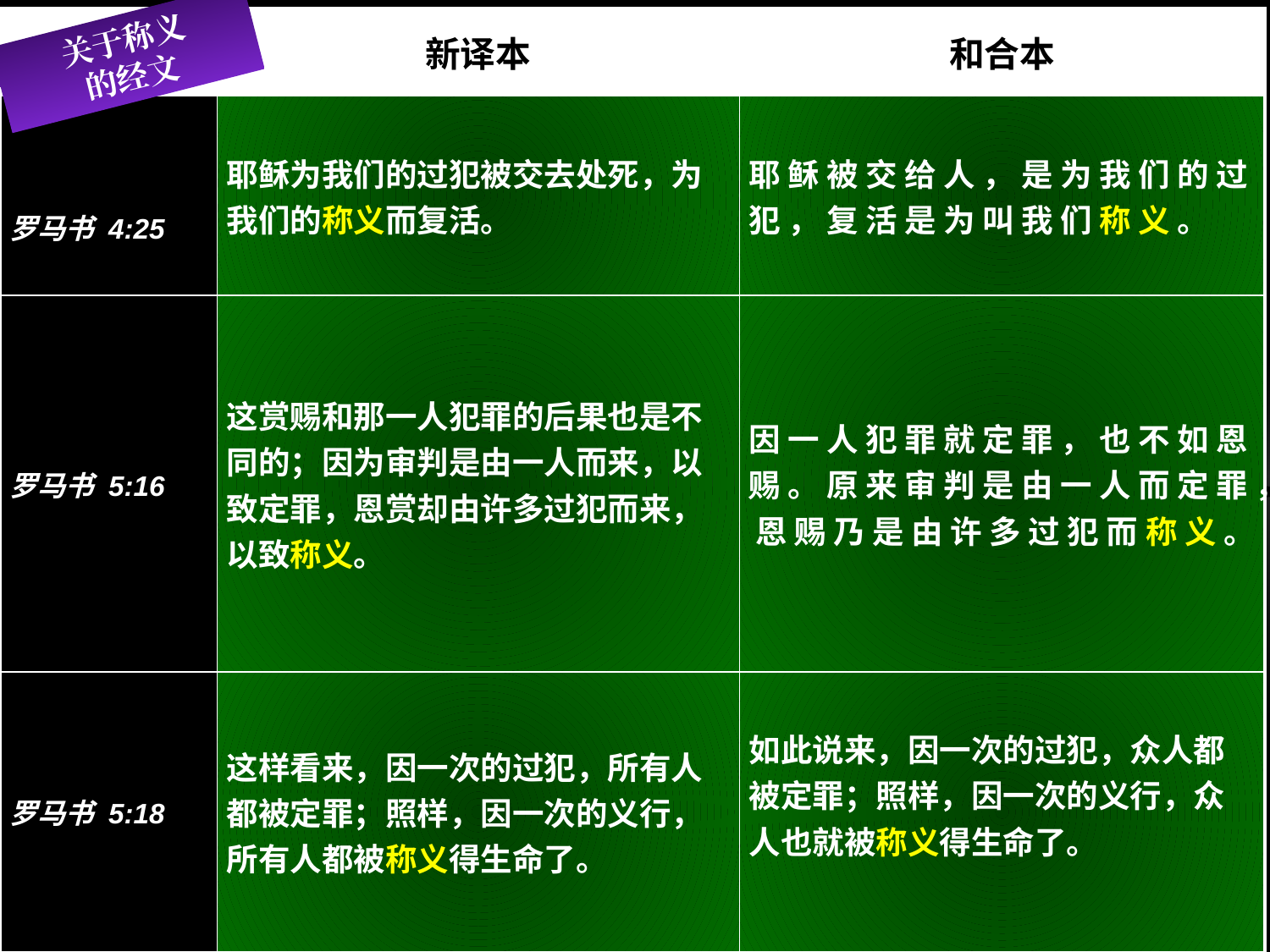

174

|  | 新译本 | 和合本 |
| --- | --- | --- |
| 罗马书 4:25 | 耶稣为我们的过犯被交去处死，为我们的称义而复活。 | 耶 稣 被 交 给 人 ， 是 为 我 们 的 过 犯 ， 复 活 是 为 叫 我 们 称 义 。 |
| 罗马书 5:16 | 这赏赐和那一人犯罪的后果也是不同的；因为审判是由一人而来，以致定罪，恩赏却由许多过犯而来，以致称义。 | 因 一 人 犯 罪 就 定 罪 ， 也 不 如 恩 赐 。 原 来 审 判 是 由 一 人 而 定 罪 ， 恩 赐 乃 是 由 许 多 过 犯 而 称 义 。 |
| 罗马书 5:18 | 这样看来，因一次的过犯，所有人都被定罪；照样，因一次的义行，所有人都被称义得生命了。 | 如此说来，因一次的过犯，众人都被定罪；照样，因一次的义行，众人也就被称义得生命了。 |
关于称义
的经文